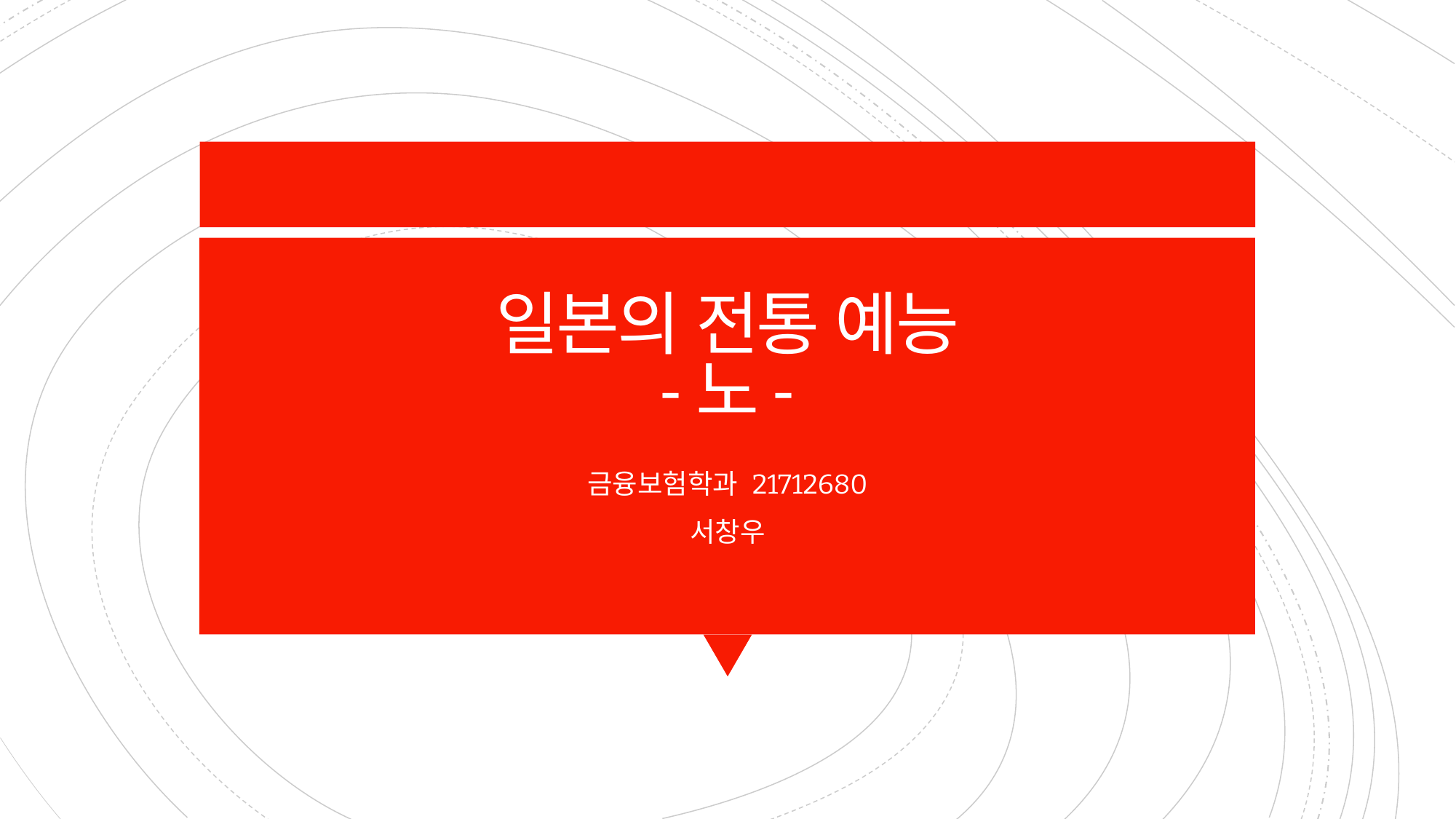

# 일본의 전통 예능 -노-
금융보험학과 21712680
서창우